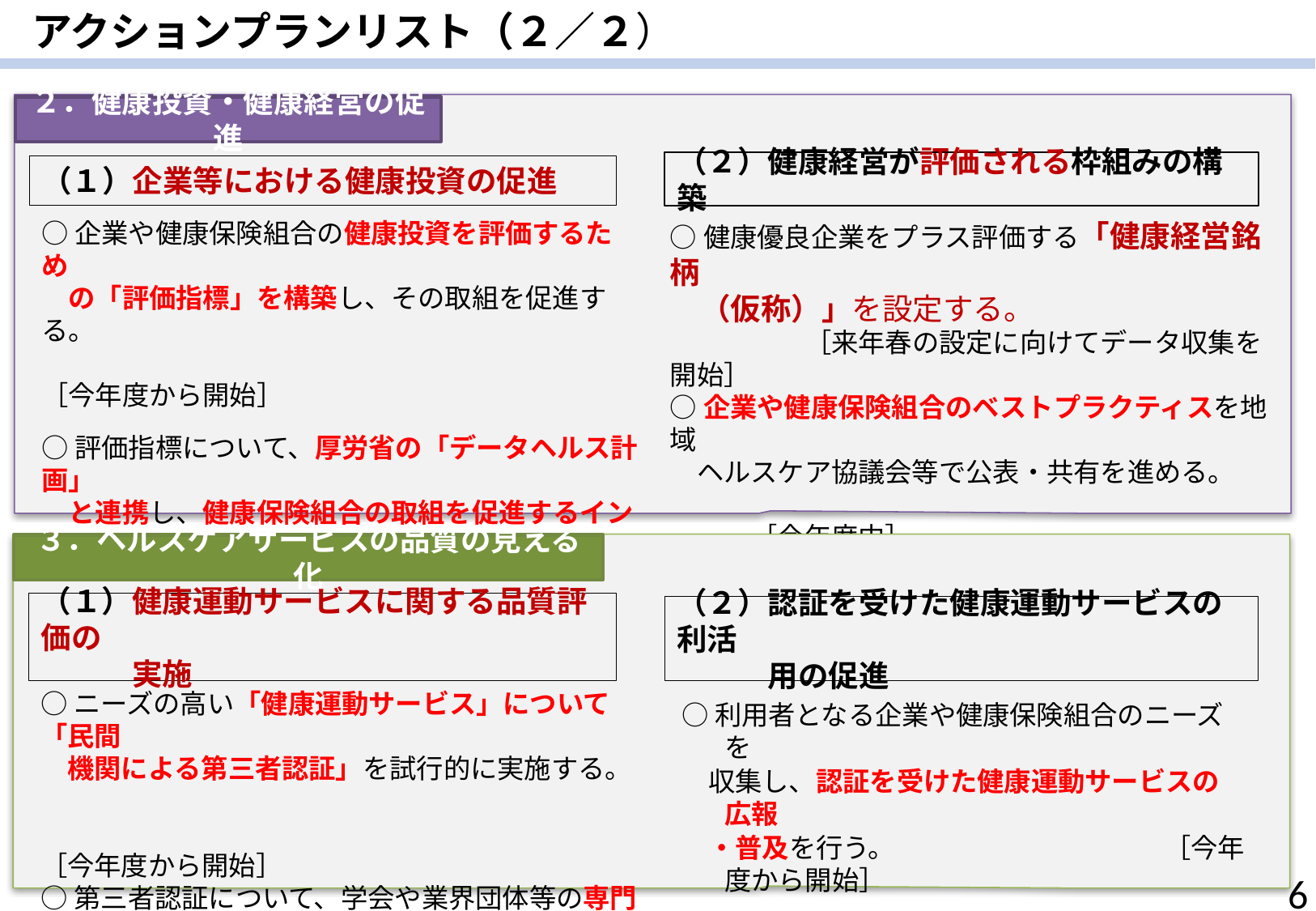

アクションプランリスト（２／２）

２．健康投資・健康経営の促進
（２）健康経営が評価される枠組みの構築
（１）企業等における健康投資の促進
○企業や健康保険組合の健康投資を評価するため
　の「評価指標」を構築し、その取組を促進する。
　　　　　　　　　　　　　　　　　　　　　［今年度から開始］

○評価指標について、厚労省の「データヘルス計画」
　と連携し、健康保険組合の取組を促進するインセ
　ンティブの制度設計に活用する。
　　　　　　　　　　　　　　　　　　　　　［今年度から開始］
○健康優良企業をプラス評価する「健康経営銘柄
　（仮称）」を設定する。
　　　　　［来年春の設定に向けてデータ収集を開始］
○企業や健康保険組合のベストプラクティスを地域
　ヘルスケア協議会等で公表・共有を進める。
　　　　　　　　　　　　　　　　　　　　　　　　　［今年度中］
○ＣＳＲ報告書などによる企業の積極的な情報発信
　を促進する。　［今年度から関係者との調整を開始］

３．ヘルスケアサービスの品質の見える化
（１）健康運動サービスに関する品質評価の
　　　実施
（２）認証を受けた健康運動サービスの利活
　　　用の促進
○ニーズの高い「健康運動サービス」について「民間
　機関による第三者認証」を試行的に実施する。
　　　　　　　　　　　　　　　　　　　　　［今年度から開始］
○第三者認証について、学会や業界団体等の専門
　家・専門機関による支援体制を整備する。
　　　　　　　　　　　　　　　　　　　　　［今年度から開始］
○利用者となる企業や健康保険組合のニーズを
　収集し、認証を受けた健康運動サービスの広報
　・普及を行う。　　　　　　　　　　［今年度から開始］
6